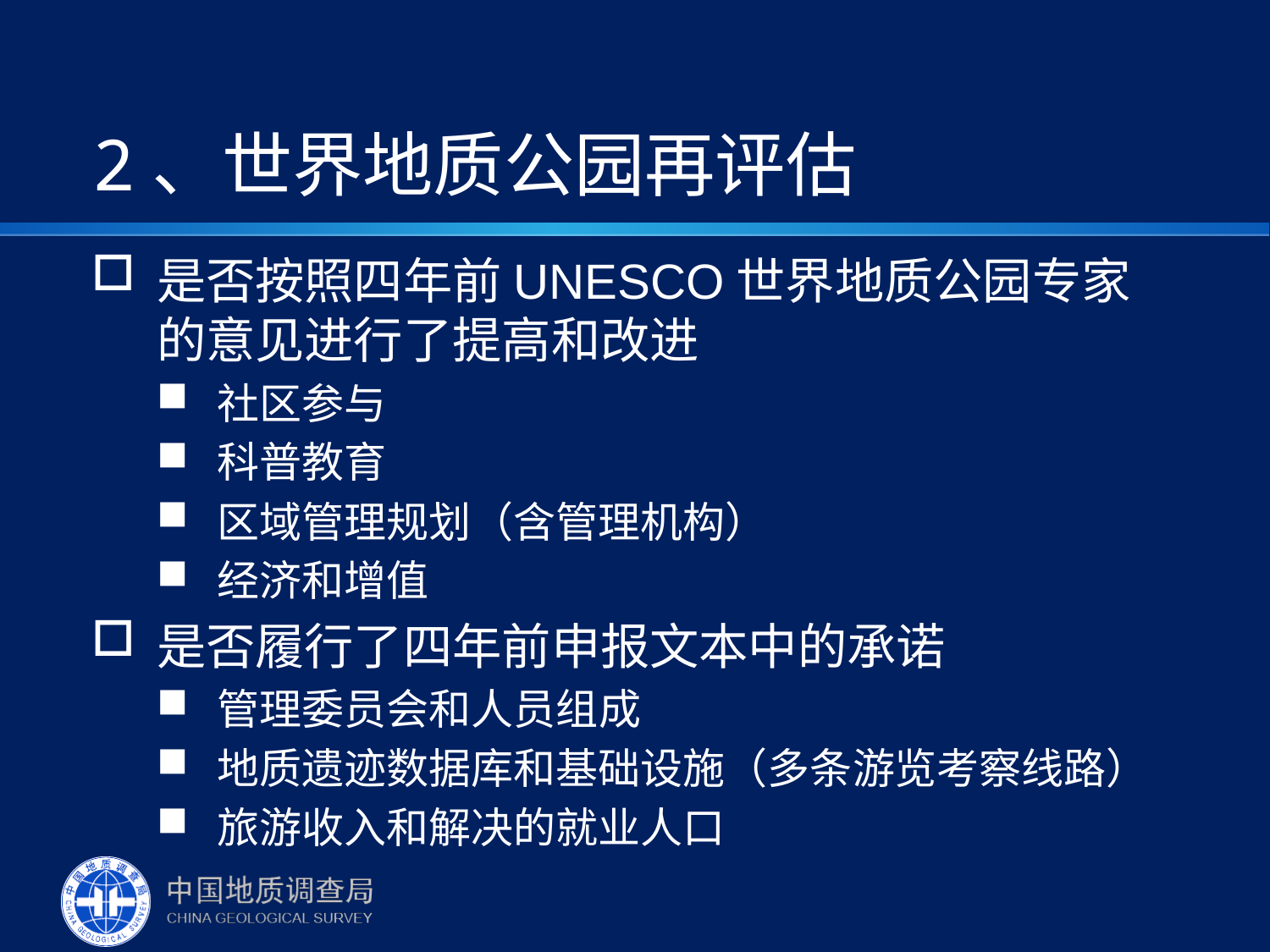

# 2、世界地质公园再评估
是否按照四年前UNESCO世界地质公园专家的意见进行了提高和改进
社区参与
科普教育
区域管理规划（含管理机构）
经济和增值
是否履行了四年前申报文本中的承诺
管理委员会和人员组成
地质遗迹数据库和基础设施（多条游览考察线路）
旅游收入和解决的就业人口